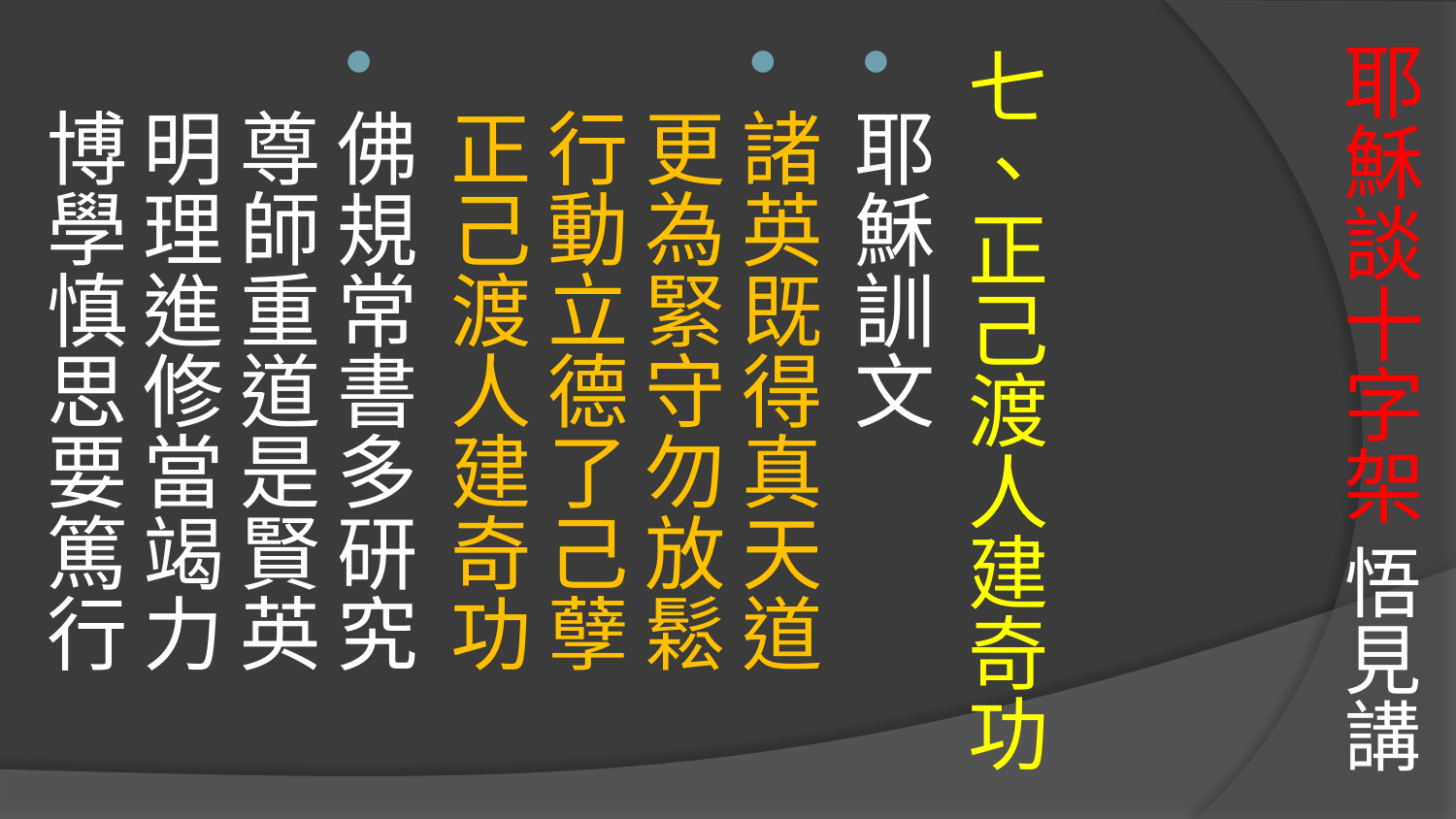

# 耶穌談十字架 悟見講
七、正己渡人建奇功
耶穌訓文
諸英既得真天道　更為緊守勿放鬆　
行動立德了己孽　正己渡人建奇功
佛規常書多研究　尊師重道是賢英　
明理進修當竭力　博學慎思要篤行